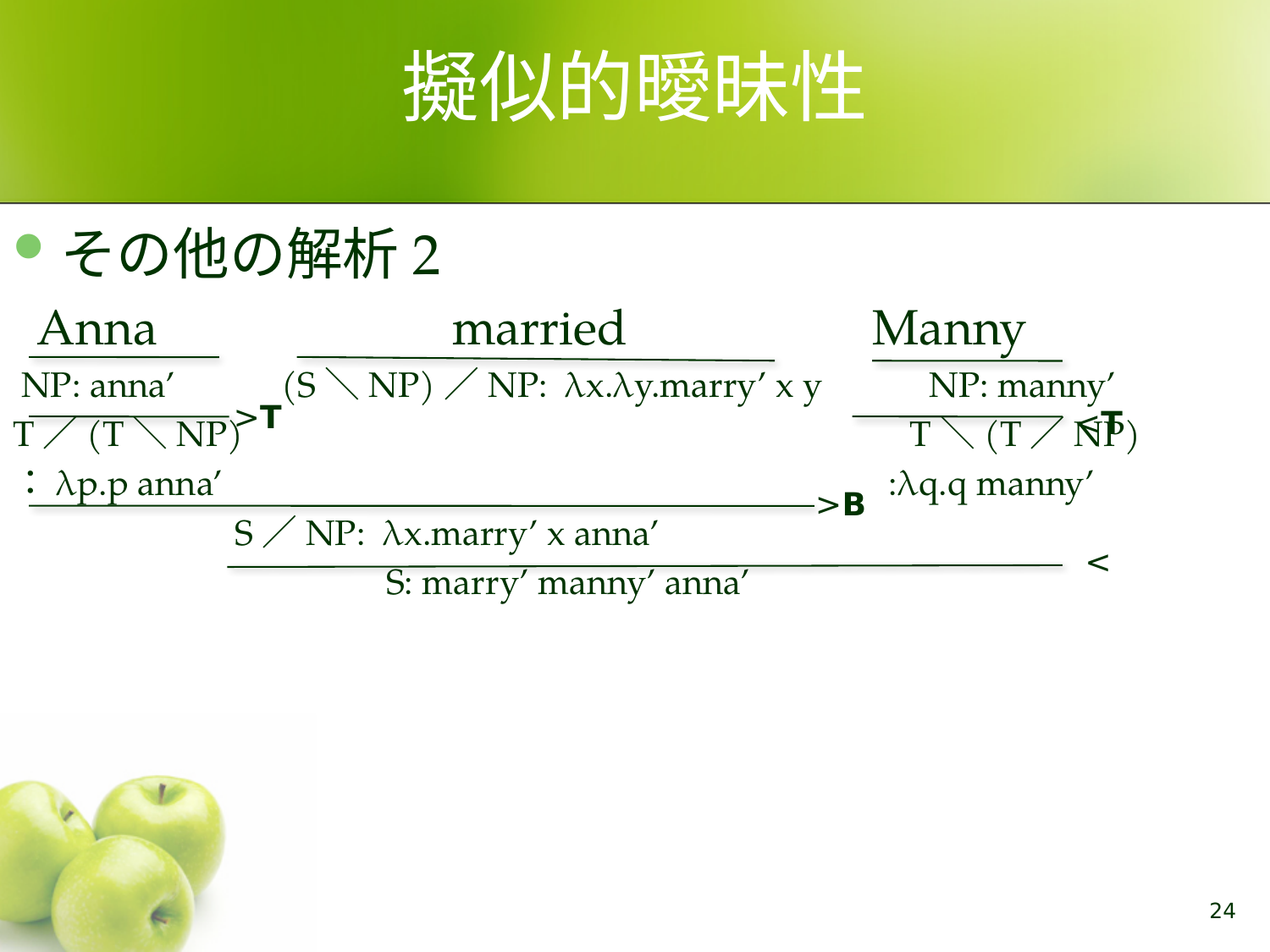

# 擬似的曖昧性
その他の解析2
  Anna                        married                    Manny
 NP: anna’            (S＼NP)／NP:  λx.λy.marry’ x y            NP: manny’
T／(T＼NP)                                                                           T＼(T／NP)
：λp.p anna’                                                                           :λq.q manny’
                         S／NP:  λx.marry’ x anna’
                                          S: marry’ manny’ anna’

>T
<T
>B
<
24